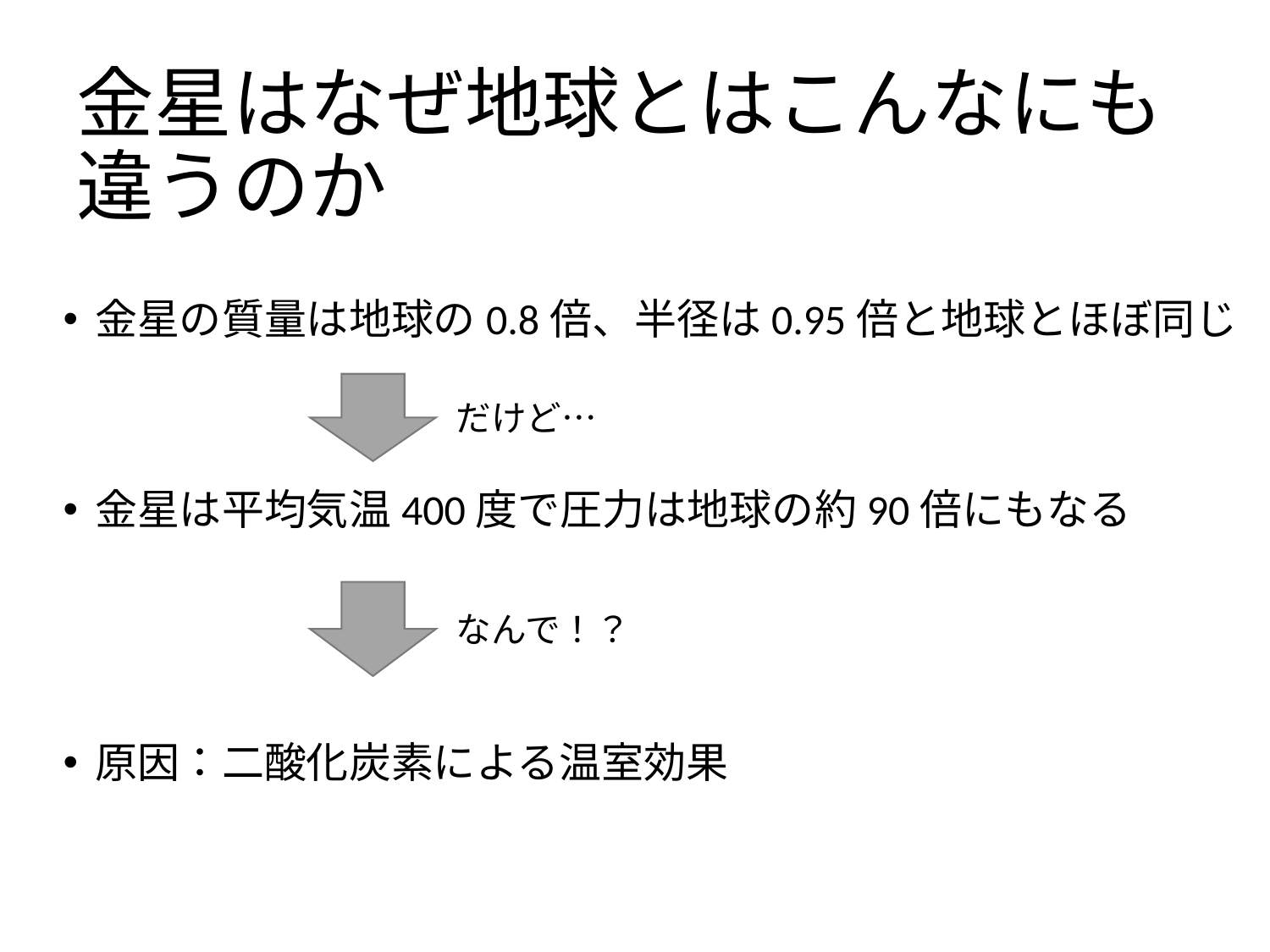

# 金星はなぜ地球とはこんなにも違うのか
金星の質量は地球の0.8倍、半径は0.95倍と地球とほぼ同じ

金星は平均気温400度で圧力は地球の約90倍にもなる

原因：二酸化炭素による温室効果

だけど…

なんで！？